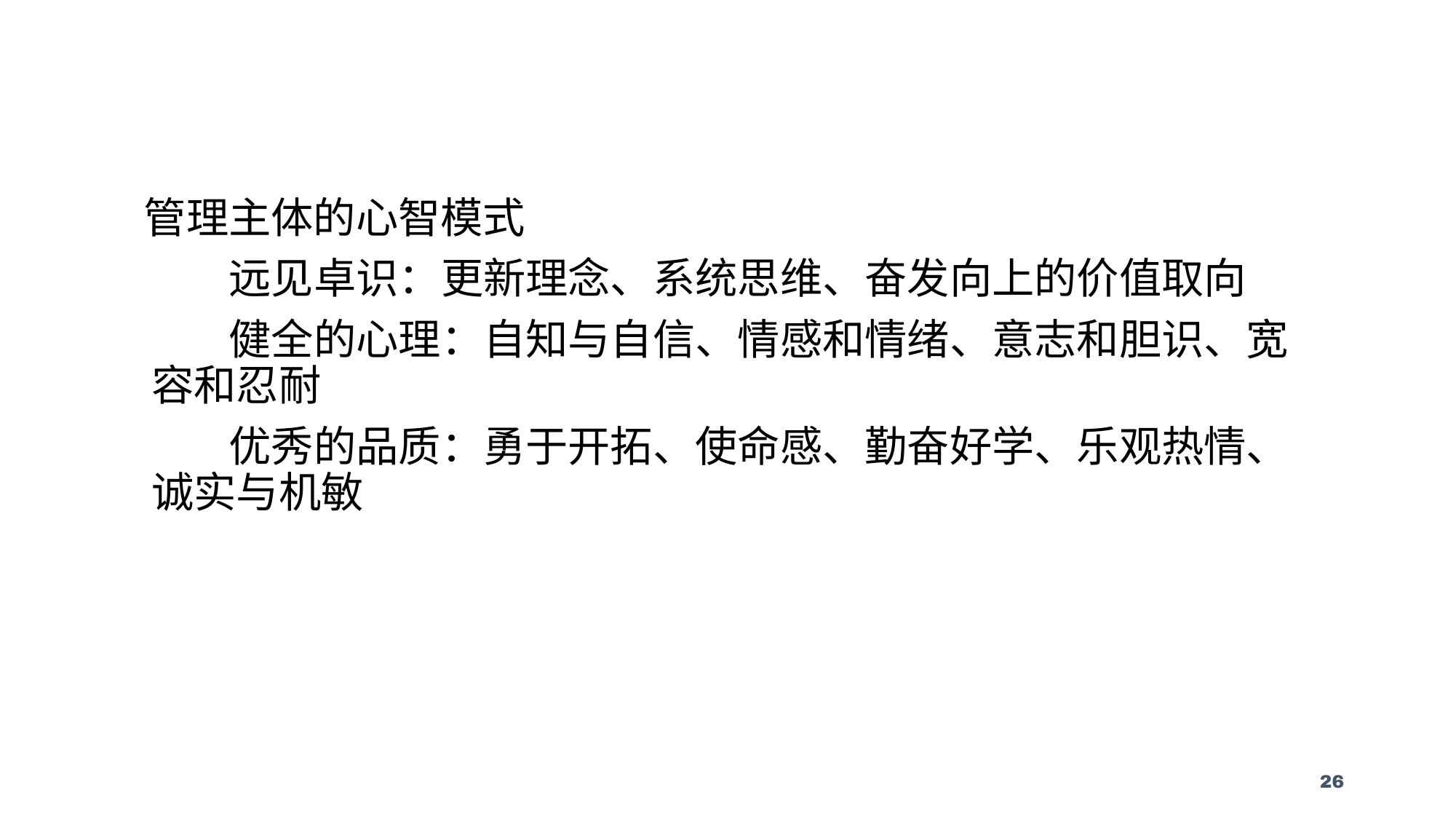

管理主体的心智模式
          远见卓识：更新理念、系统思维、奋发向上的价值取向
          健全的心理：自知与自信、情感和情绪、意志和胆识、宽容和忍耐
          优秀的品质：勇于开拓、使命感、勤奋好学、乐观热情、诚实与机敏
26